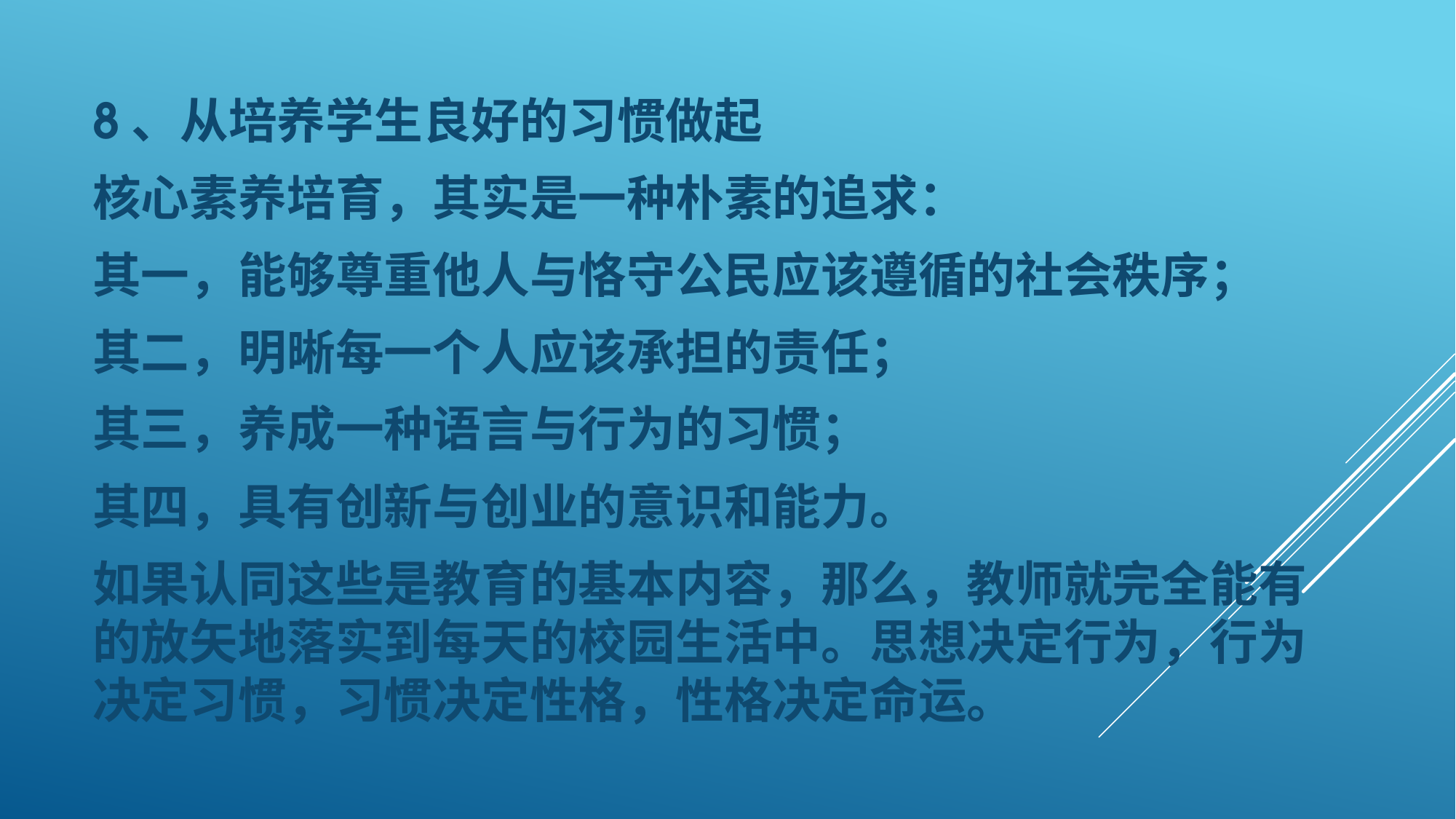

8、从培养学生良好的习惯做起
核心素养培育，其实是一种朴素的追求：
其一，能够尊重他人与恪守公民应该遵循的社会秩序；
其二，明晰每一个人应该承担的责任；
其三，养成一种语言与行为的习惯；
其四，具有创新与创业的意识和能力。
如果认同这些是教育的基本内容，那么，教师就完全能有的放矢地落实到每天的校园生活中。思想决定行为，行为决定习惯，习惯决定性格，性格决定命运。